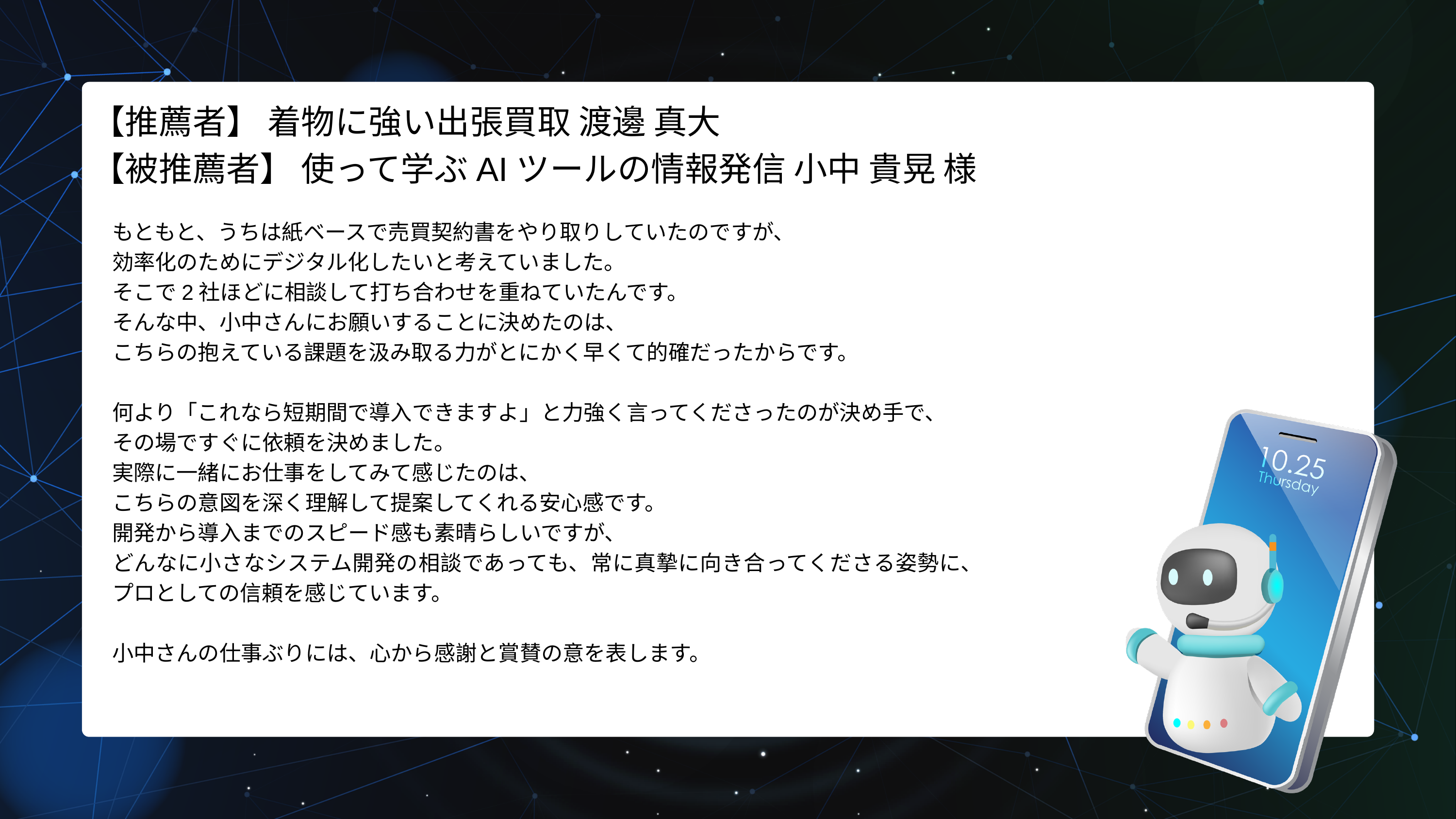

【推薦者】 着物に強い出張買取 渡邊 真大
【被推薦者】 使って学ぶAIツールの情報発信 小中 貴晃 様

もともと、うちは紙ベースで売買契約書をやり取りしていたのですが、
効率化のためにデジタル化したいと考えていました。
そこで2社ほどに相談して打ち合わせを重ねていたんです。
そんな中、小中さんにお願いすることに決めたのは、
こちらの抱えている課題を汲み取る力がとにかく早くて的確だったからです。

何より「これなら短期間で導入できますよ」と力強く言ってくださったのが決め手で、
その場ですぐに依頼を決めました。
実際に一緒にお仕事をしてみて感じたのは、
こちらの意図を深く理解して提案してくれる安心感です。
開発から導入までのスピード感も素晴らしいですが、
どんなに小さなシステム開発の相談であっても、常に真摯に向き合ってくださる姿勢に、プロとしての信頼を感じています。

小中さんの仕事ぶりには、心から感謝と賞賛の意を表します。